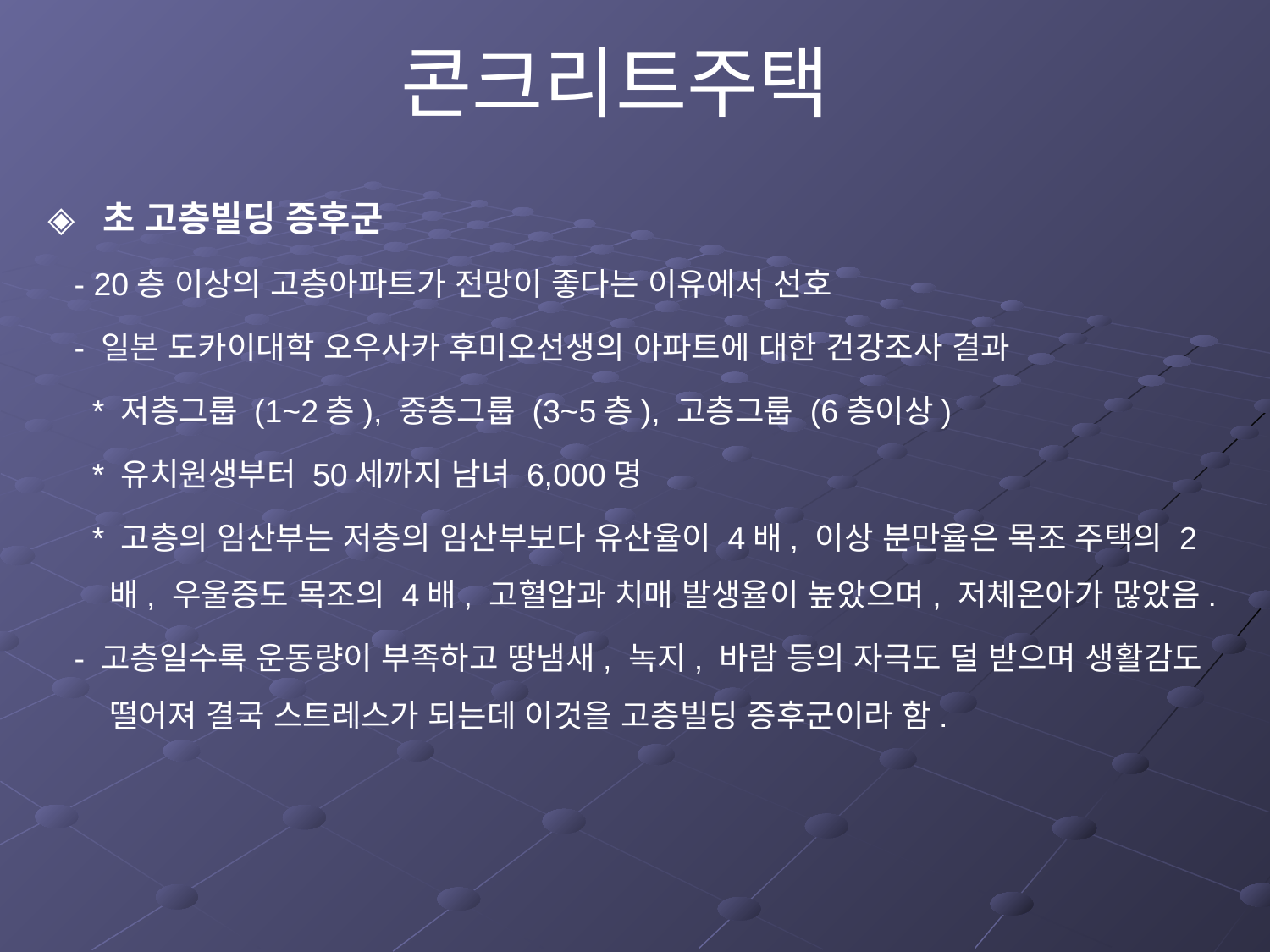

콘크리트주택
◈  초 고층빌딩 증후군
   - 20층 이상의 고층아파트가 전망이 좋다는 이유에서 선호
   - 일본 도카이대학 오우사카 후미오선생의 아파트에 대한 건강조사 결과
     * 저층그룹 (1~2층), 중층그룹 (3~5층), 고층그룹 (6층이상)
     * 유치원생부터 50세까지 남녀 6,000명
     * 고층의 임산부는 저층의 임산부보다 유산율이 4배, 이상 분만율은 목조 주택의 2배, 우울증도 목조의 4배, 고혈압과 치매 발생율이 높았으며, 저체온아가 많았음.
   - 고층일수록 운동량이 부족하고 땅냄새, 녹지, 바람 등의 자극도 덜 받으며 생활감도 떨어져 결국 스트레스가 되는데 이것을 고층빌딩 증후군이라 함.